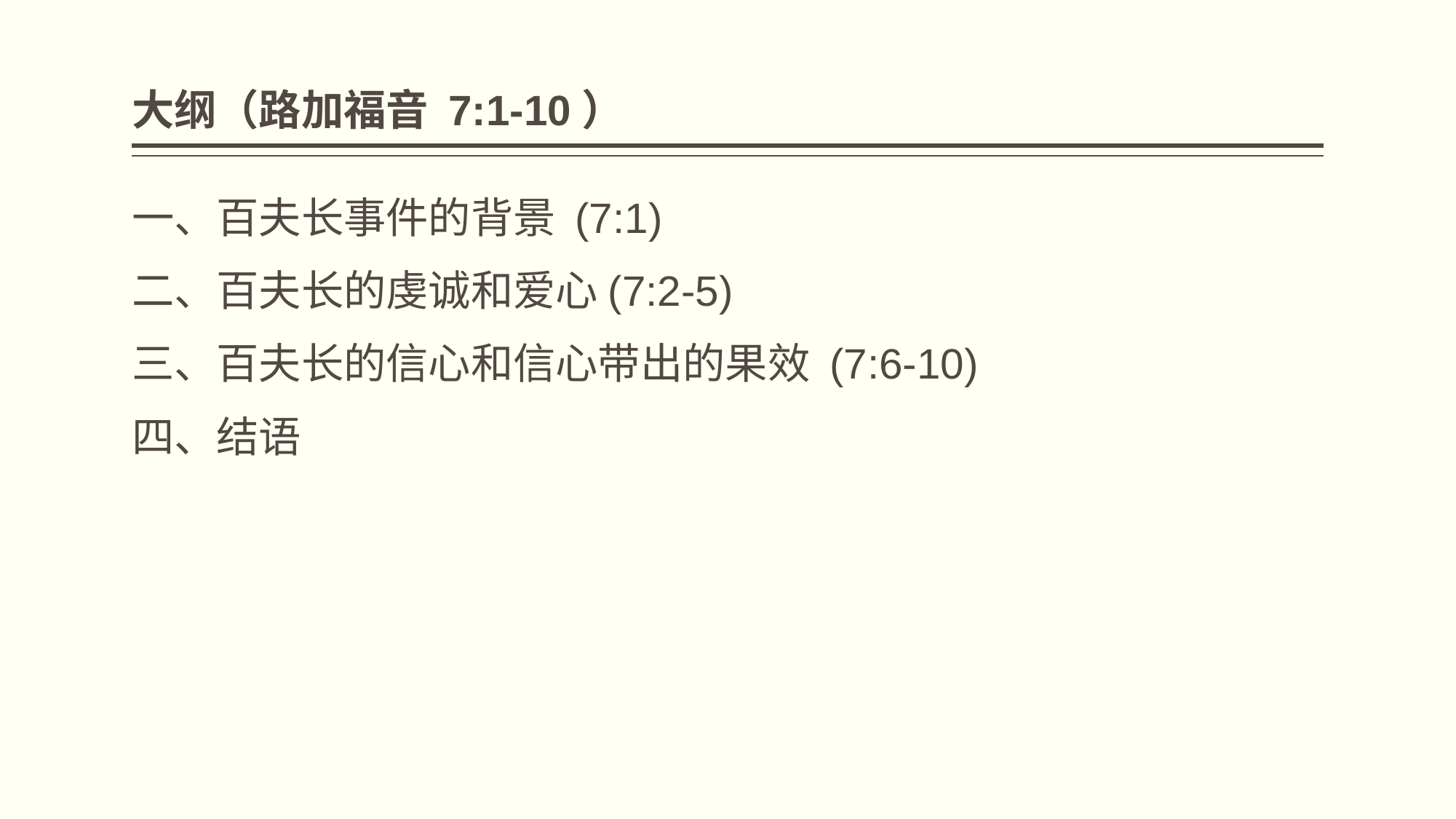

# 大纲（路加福音 7:1-10）
一、百夫长事件的背景 (7:1)
二、百夫长的虔诚和爱心(7:2-5)
三、百夫长的信心和信心带出的果效 (7:6-10)
四、结语